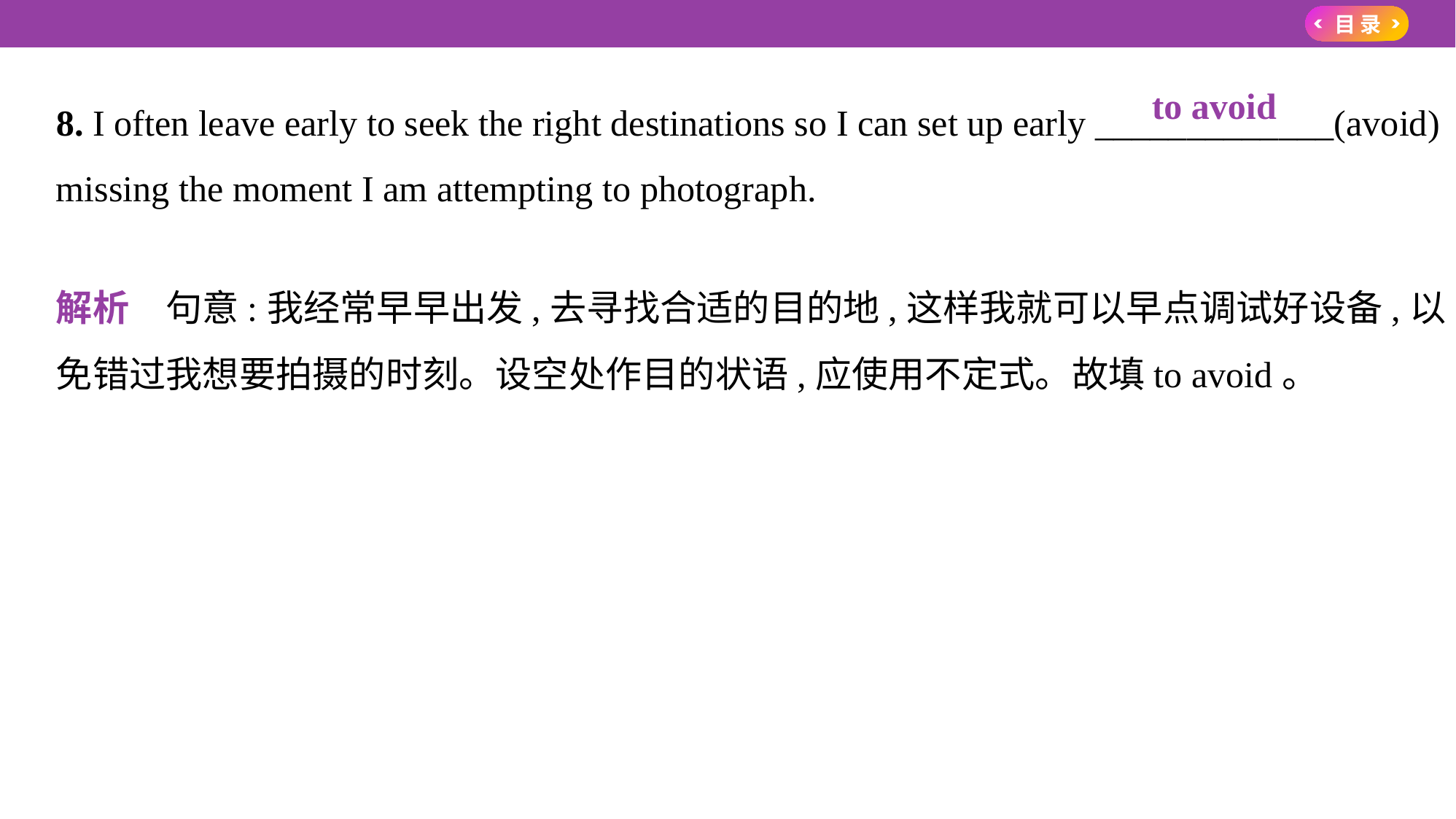

8. I often leave early to seek the right destinations so I can set up early _____________(avoid)
missing the moment I am attempting to photograph.

解析　句意:我经常早早出发,去寻找合适的目的地,这样我就可以早点调试好设备,以
免错过我想要拍摄的时刻。设空处作目的状语,应使用不定式。故填to avoid。
　to avoid